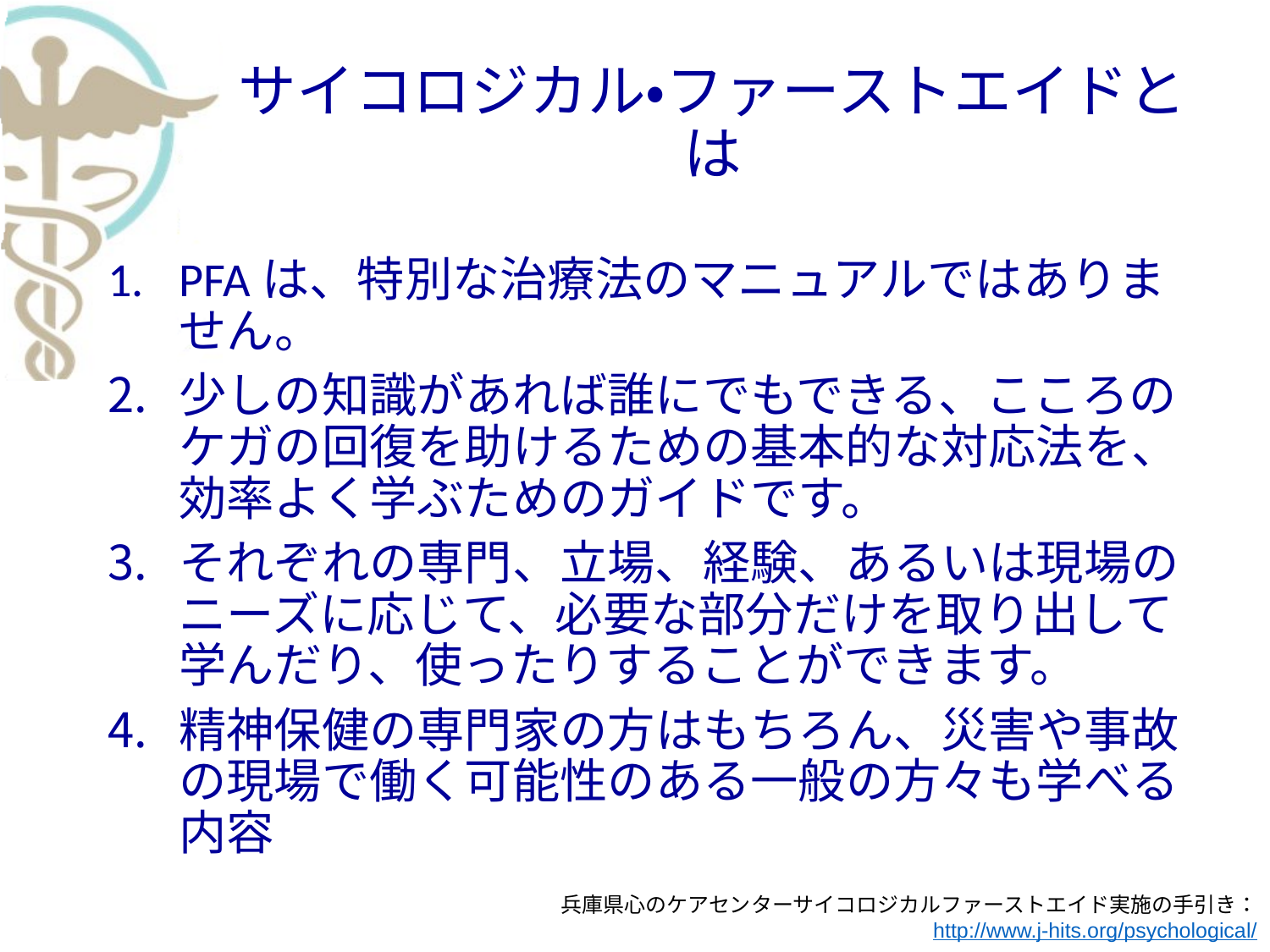

# サイコロジカル・ファーストエイドとは
PFAは、特別な治療法のマニュアルではありません。
少しの知識があれば誰にでもできる、こころのケガの回復を助けるための基本的な対応法を、効率よく学ぶためのガイドです。
それぞれの専門、立場、経験、あるいは現場のニーズに応じて、必要な部分だけを取り出して学んだり、使ったりすることができます。
精神保健の専門家の方はもちろん、災害や事故の現場で働く可能性のある一般の方々も学べる内容
兵庫県心のケアセンターサイコロジカルファーストエイド実施の手引き：
http://www.j-hits.org/psychological/